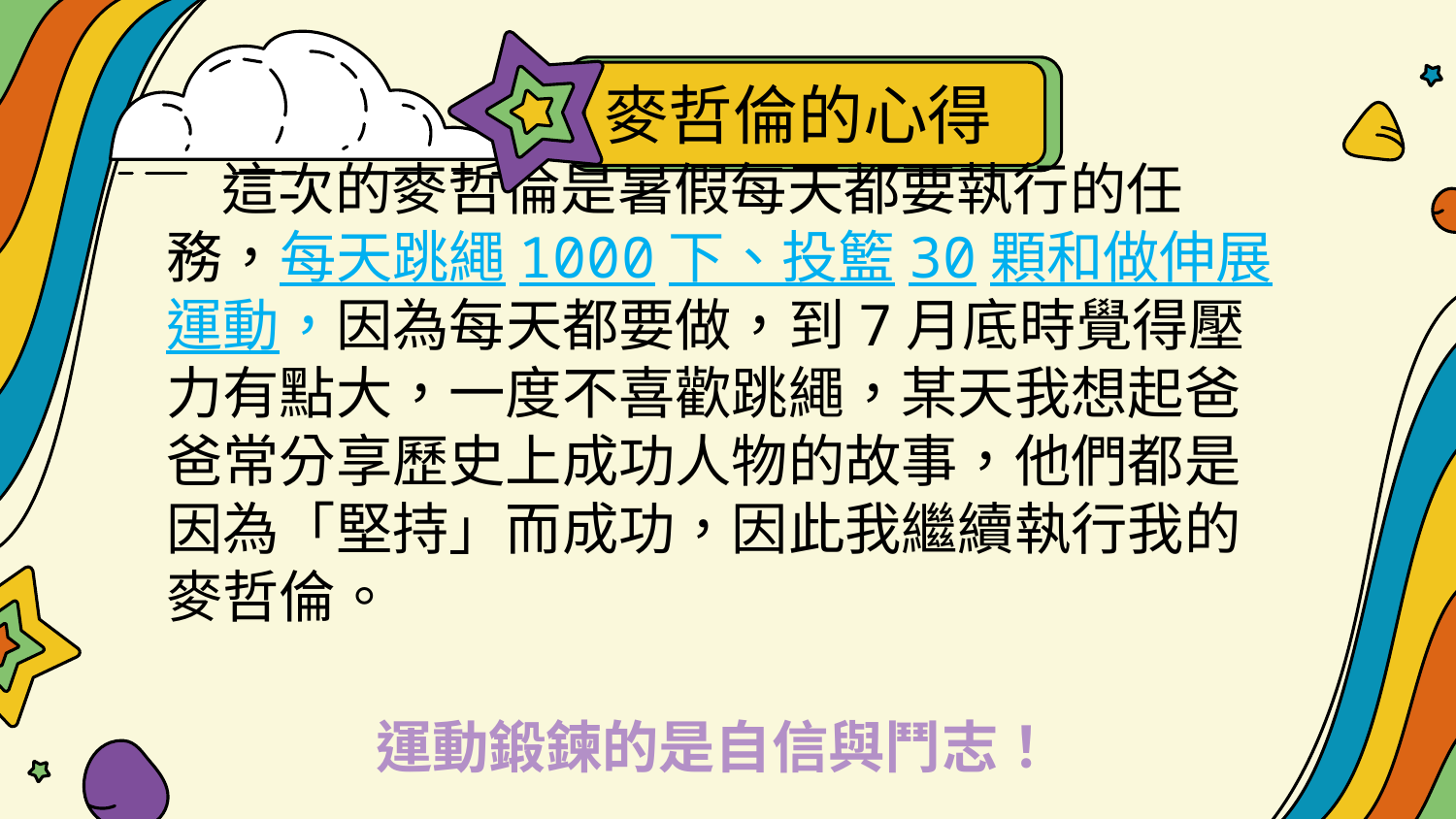

麥哲倫的心得
# 這次的麥哲倫是暑假每天都要執行的任務，每天跳繩1000下、投籃30顆和做伸展運動，因為每天都要做，到7月底時覺得壓力有點大，一度不喜歡跳繩，某天我想起爸爸常分享歷史上成功人物的故事，他們都是因為「堅持」而成功，因此我繼續執行我的麥哲倫。
運動鍛鍊的是自信與鬥志！